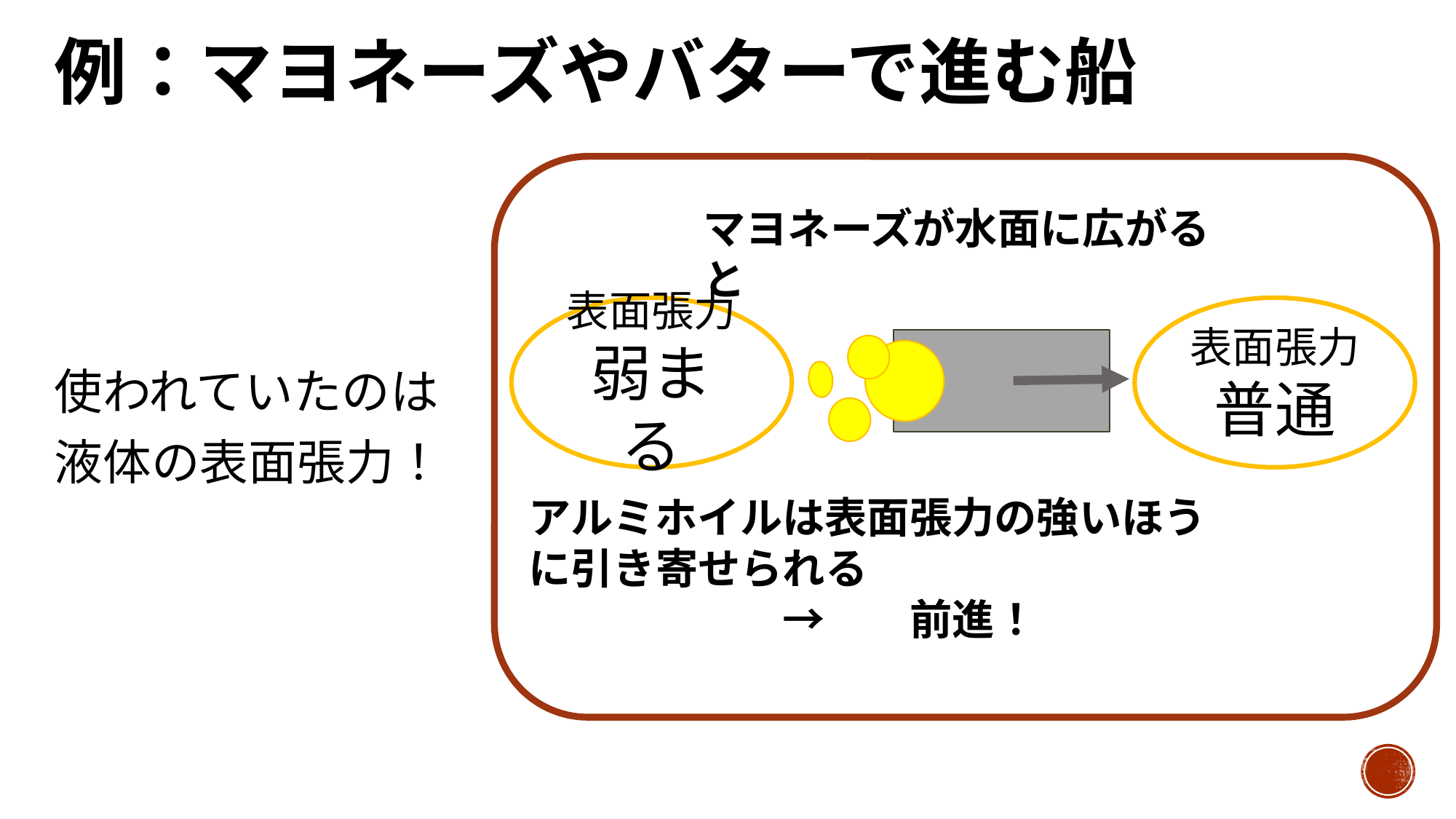

# 例：マヨネーズやバターで進む船

マヨネーズが水面に広がると

使われていたのは
液体の表面張力！

表面張力
普通
表面張力
弱まる

アルミホイルは表面張力の強いほうに引き寄せられる
　　　　　　→　　前進！